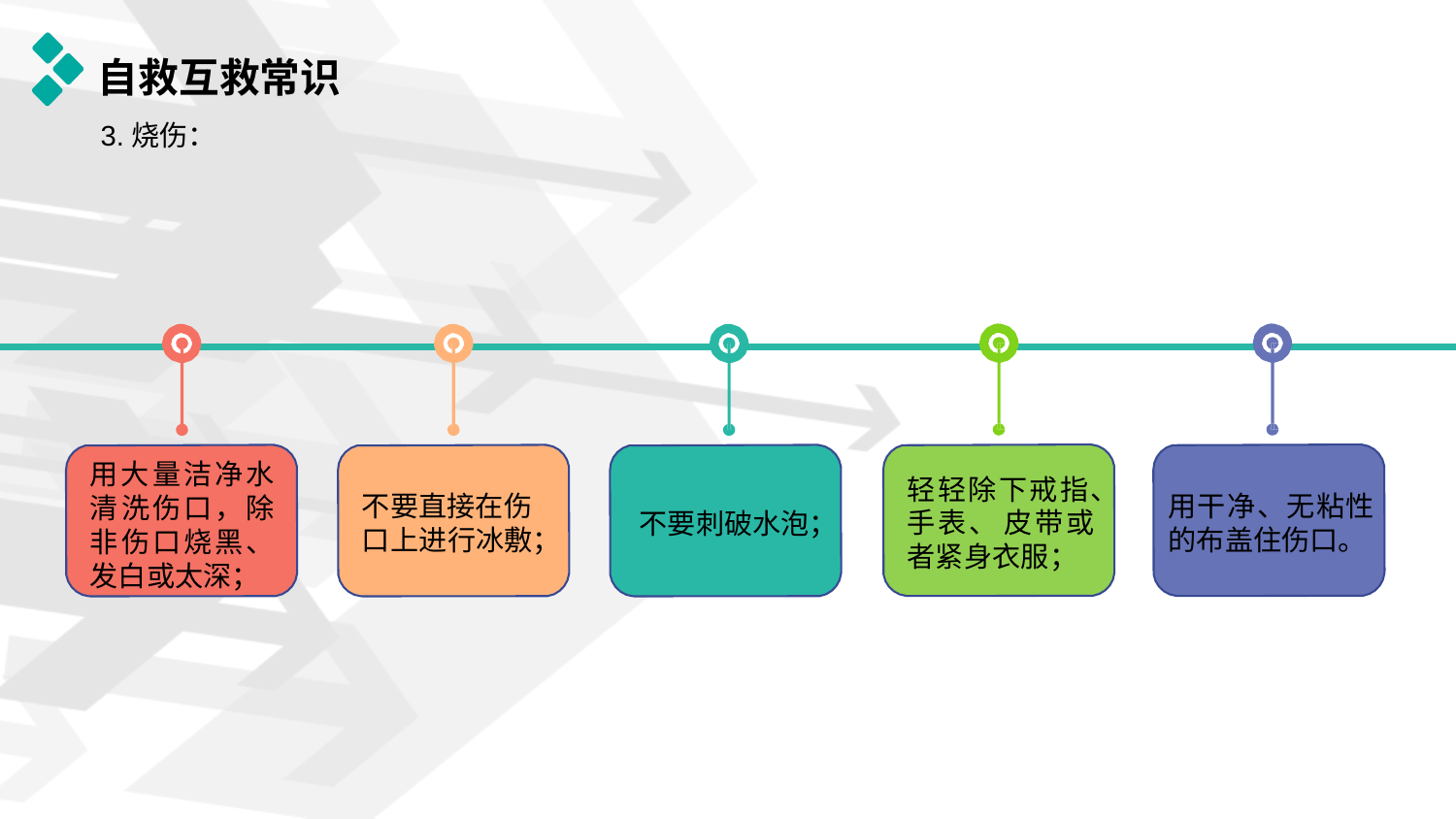

# 自救互救常识

3.烧伤：

用大量洁净水 清洗伤口，除 非伤口烧黑、 发白或太深；
轻轻除下戒指、 手表、 皮带或 者紧身衣服；
不要直接在伤
口上进行冰敷；
用干净、无粘性
的布盖住伤口。
不要刺破水泡；